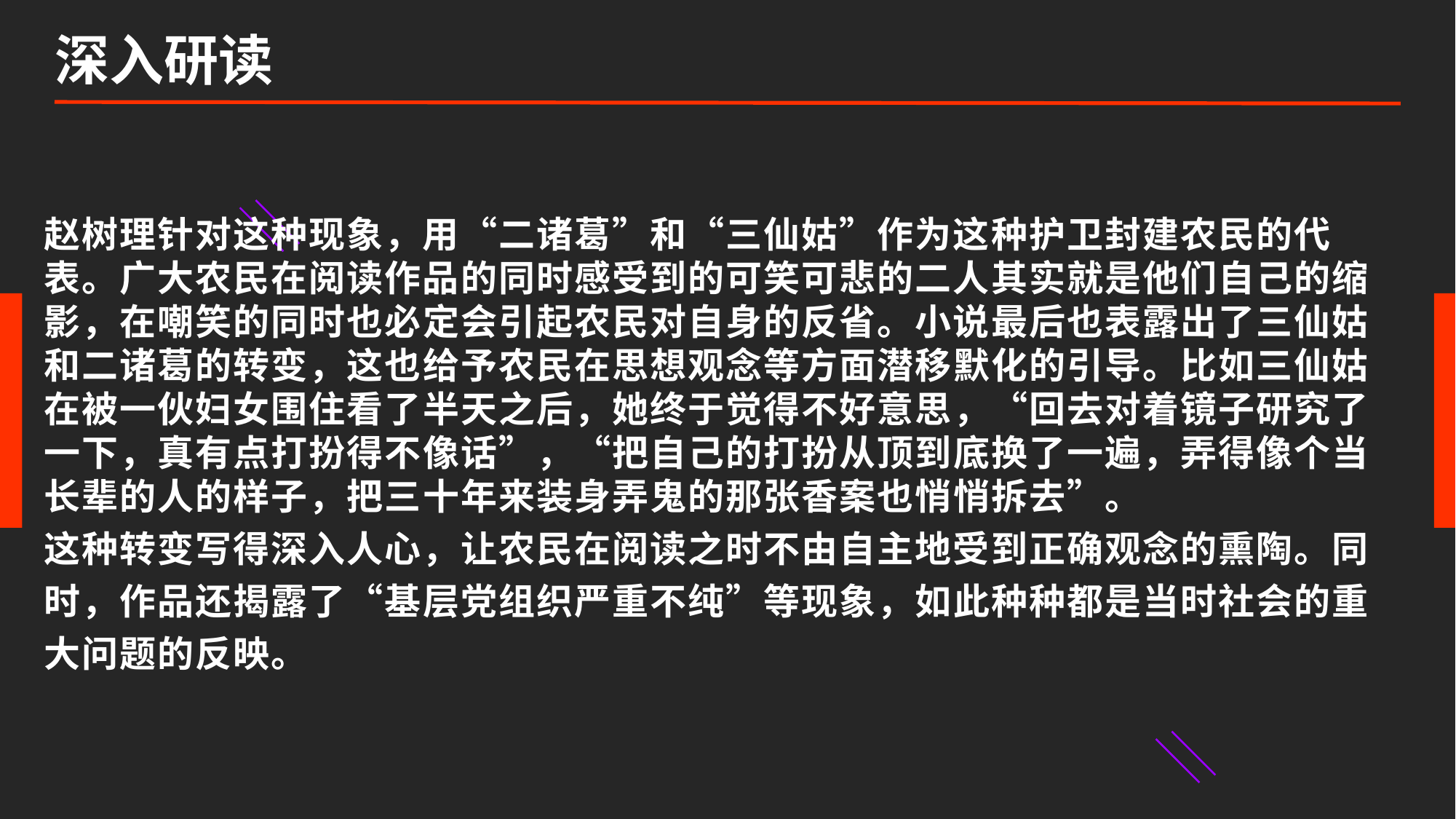

深入研读
赵树理针对这种现象，用“二诸葛”和“三仙姑”作为这种护卫封建农民的代表。广大农民在阅读作品的同时感受到的可笑可悲的二人其实就是他们自己的缩影，在嘲笑的同时也必定会引起农民对自身的反省。小说最后也表露出了三仙姑和二诸葛的转变，这也给予农民在思想观念等方面潜移默化的引导。比如三仙姑在被一伙妇女围住看了半天之后，她终于觉得不好意思，“回去对着镜子研究了一下，真有点打扮得不像话”，“把自己的打扮从顶到底换了一遍，弄得像个当长辈的人的样子，把三十年来装身弄鬼的那张香案也悄悄拆去”。
这种转变写得深入人心，让农民在阅读之时不由自主地受到正确观念的熏陶。同时，作品还揭露了“基层党组织严重不纯”等现象，如此种种都是当时社会的重大问题的反映。